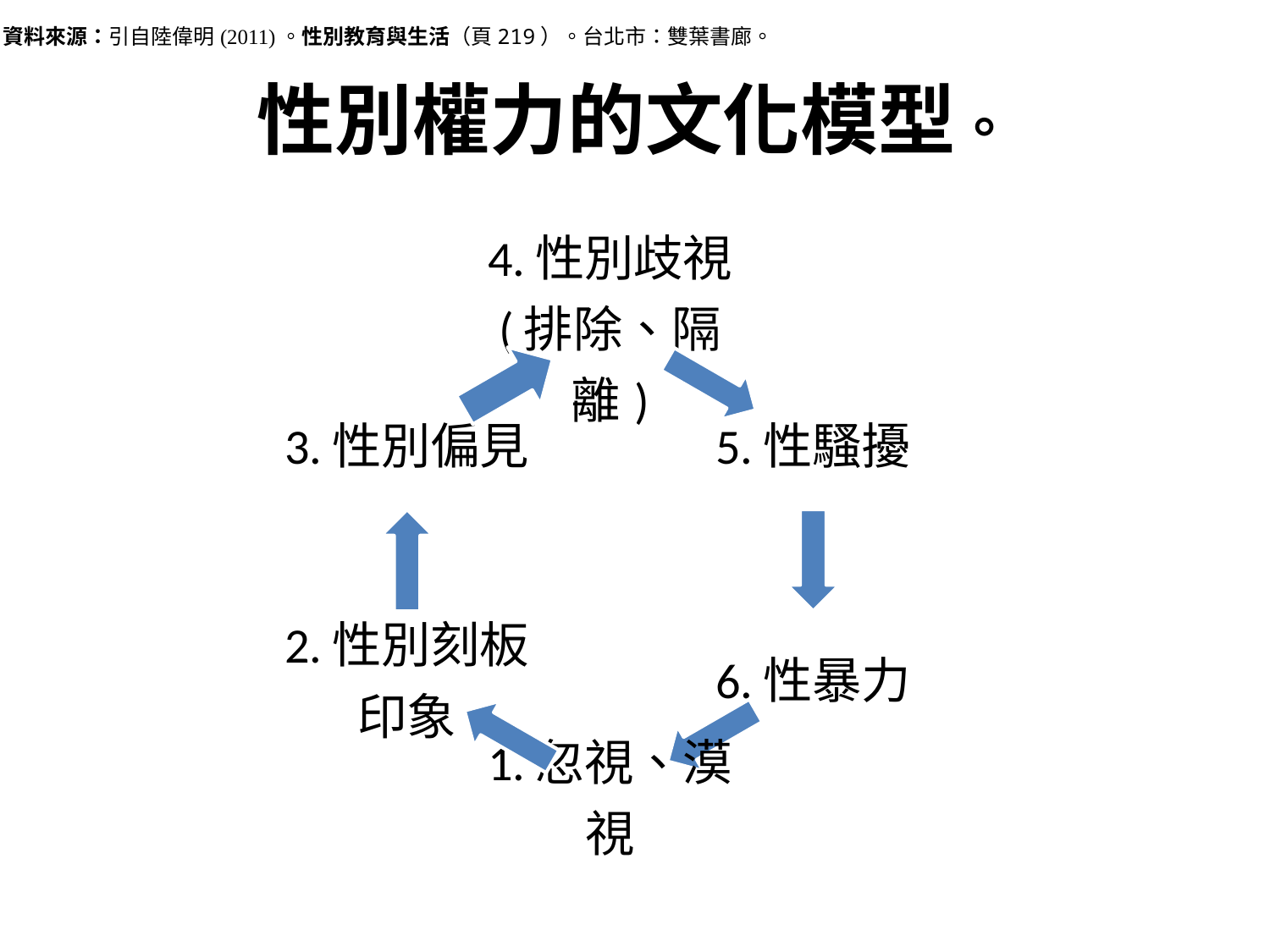

資料來源：引自陸偉明(2011)。性別教育與生活（頁219）。台北市：雙葉書廊。
# 性別權力的文化模型。
4.性別歧視
(排除、隔離)
5.性騷擾
1.忽視、漠視
3.性別偏見
6.性暴力